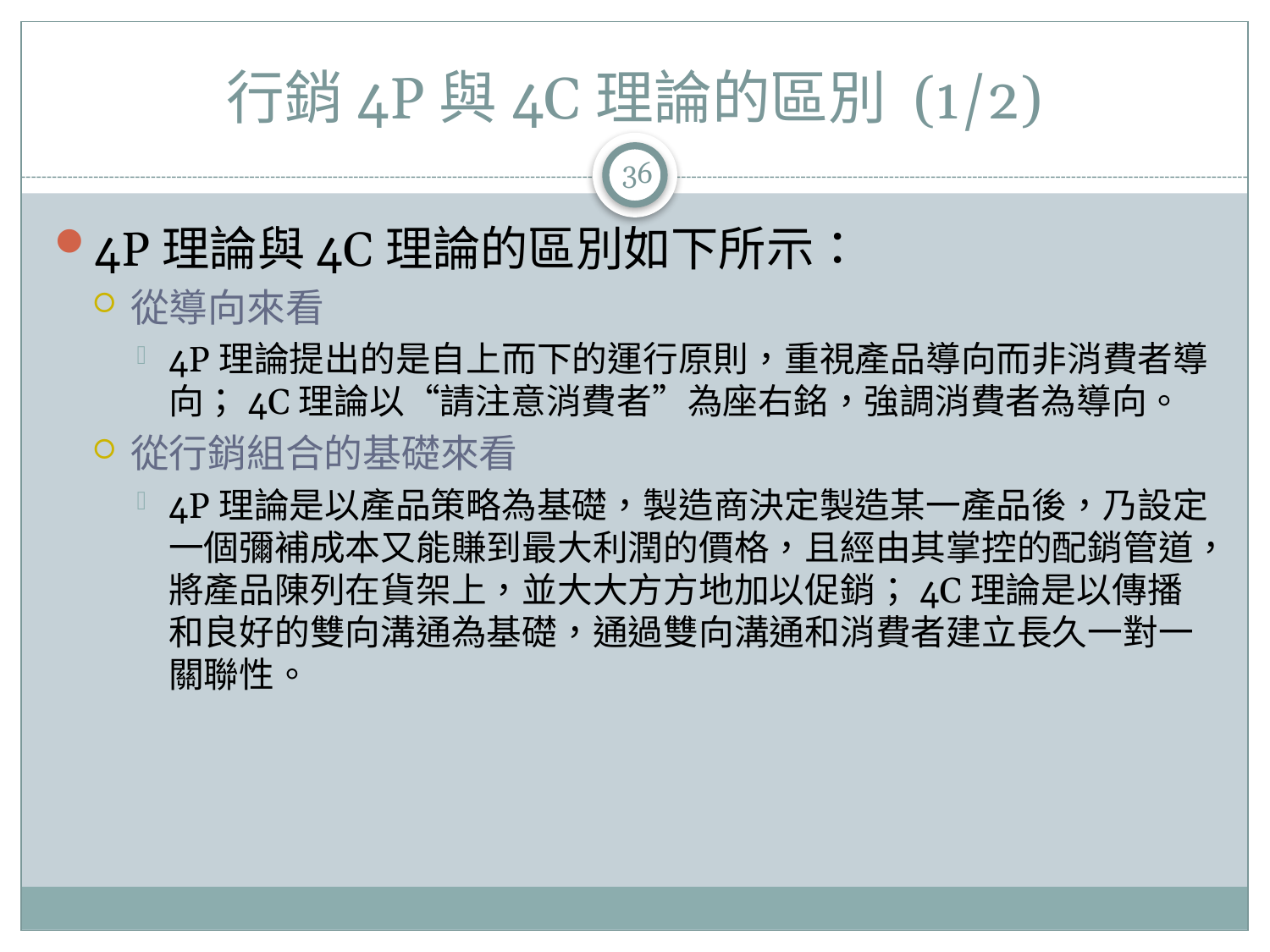

# 行銷4P與4C理論的區別 (1/2)
36
4P理論與4C理論的區別如下所示：
從導向來看
4P理論提出的是自上而下的運行原則，重視產品導向而非消費者導向；4C理論以“請注意消費者”為座右銘，強調消費者為導向。
從行銷組合的基礎來看
4P理論是以產品策略為基礎，製造商決定製造某一產品後，乃設定一個彌補成本又能賺到最大利潤的價格，且經由其掌控的配銷管道，將產品陳列在貨架上，並大大方方地加以促銷；4C理論是以傳播和良好的雙向溝通為基礎，通過雙向溝通和消費者建立長久一對一關聯性。